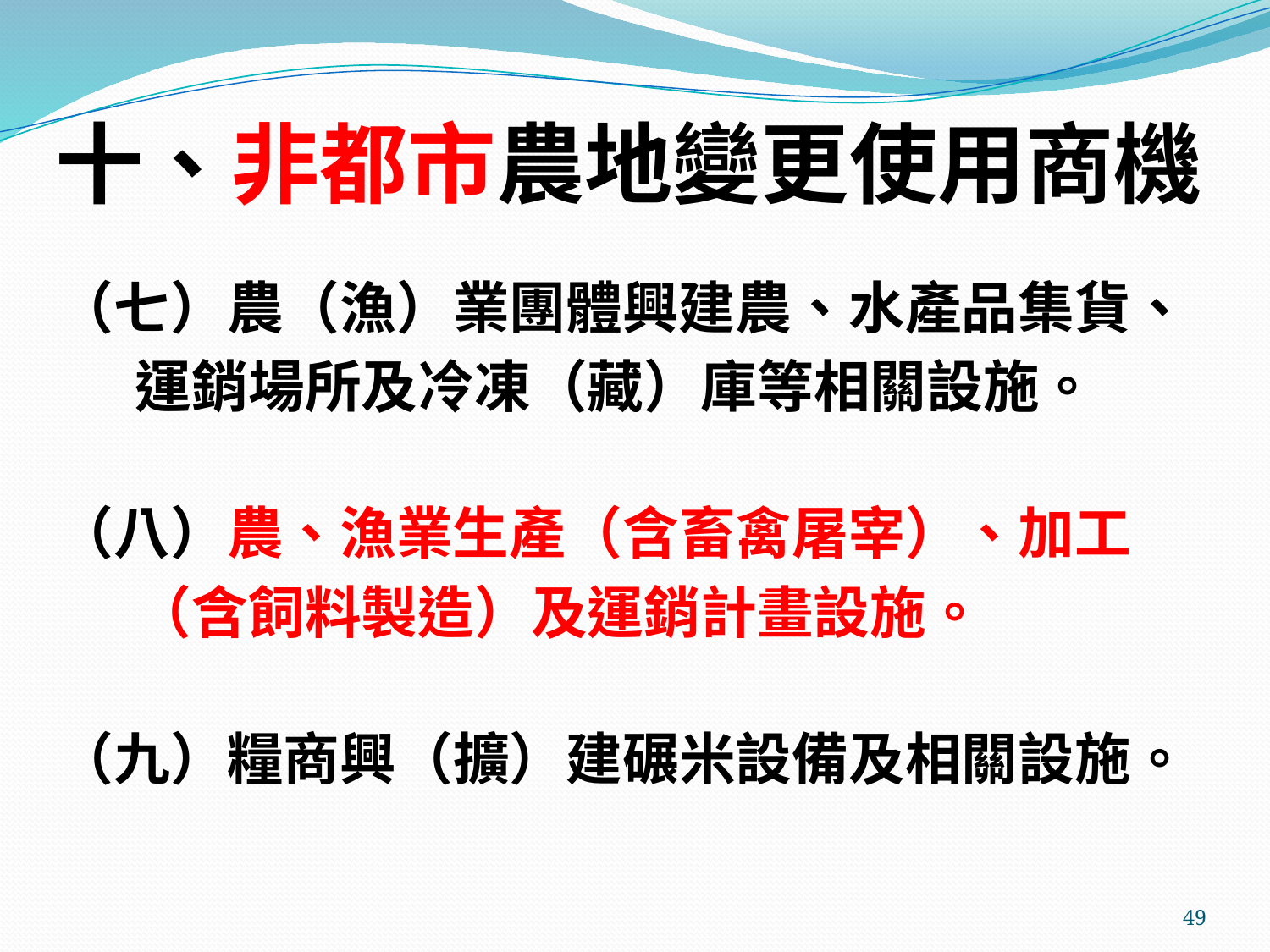

# 十、非都市農地變更使用商機
（七）農（漁）業團體興建農、水產品集貨、
     運銷場所及冷凍（藏）庫等相關設施。
（八）農、漁業生產（含畜禽屠宰）、加工
     （含飼料製造）及運銷計畫設施。
（九）糧商興（擴）建碾米設備及相關設施。
49